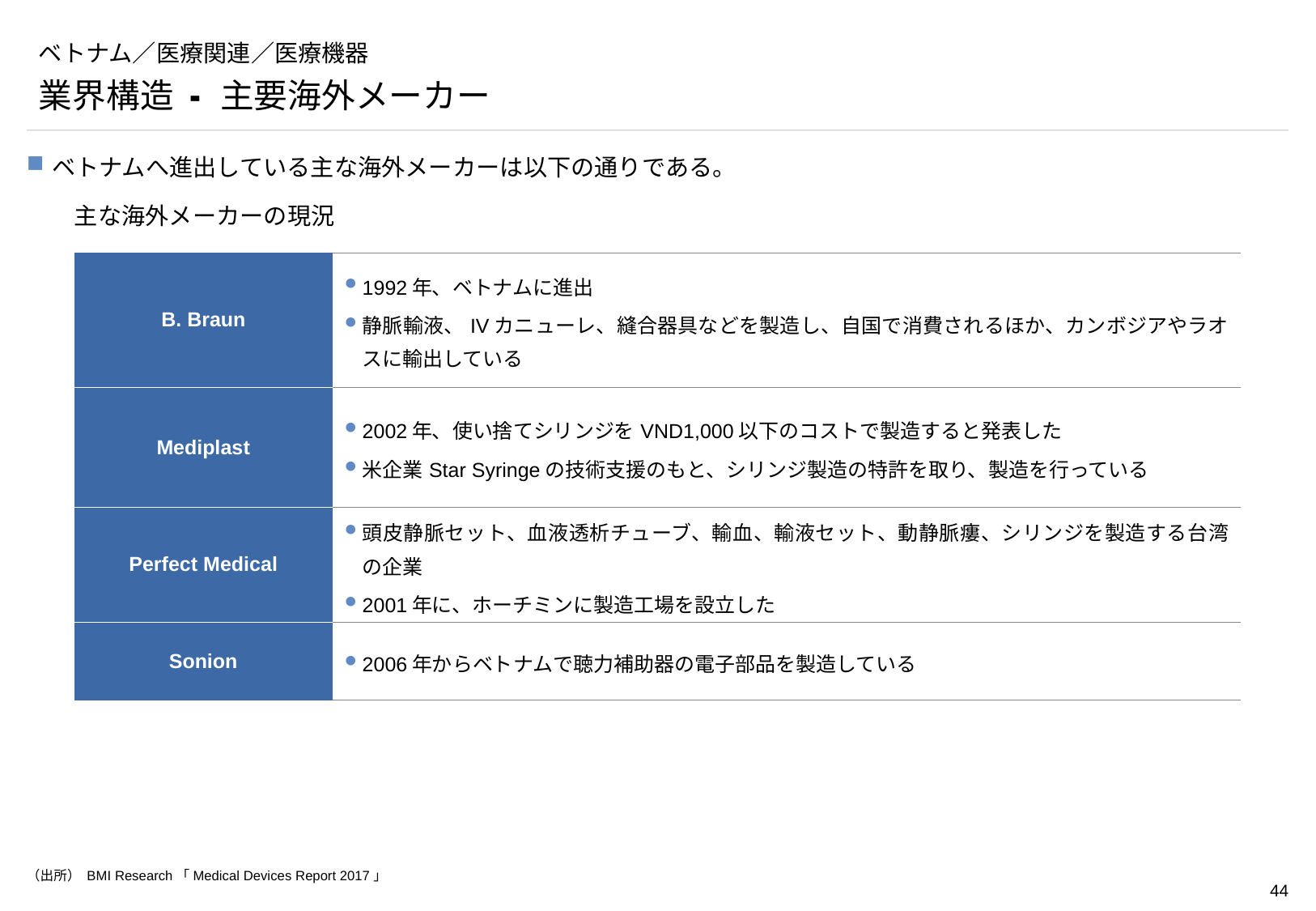

# ベトナム／医療関連／医療機器
業界構造 - 主要海外メーカー
ベトナムへ進出している主な海外メーカーは以下の通りである。
主な海外メーカーの現況
| B. Braun | 1992年、ベトナムに進出 静脈輸液、IVカニューレ、縫合器具などを製造し、自国で消費されるほか、カンボジアやラオスに輸出している |
| --- | --- |
| Mediplast | 2002年、使い捨てシリンジをVND1,000以下のコストで製造すると発表した 米企業Star Syringeの技術支援のもと、シリンジ製造の特許を取り、製造を行っている |
| Perfect Medical | 頭皮静脈セット、血液透析チューブ、輸血、輸液セット、動静脈瘻、シリンジを製造する台湾の企業 2001年に、ホーチミンに製造工場を設立した |
| Sonion | 2006年からベトナムで聴力補助器の電子部品を製造している |
（出所） BMI Research「Medical Devices Report 2017」